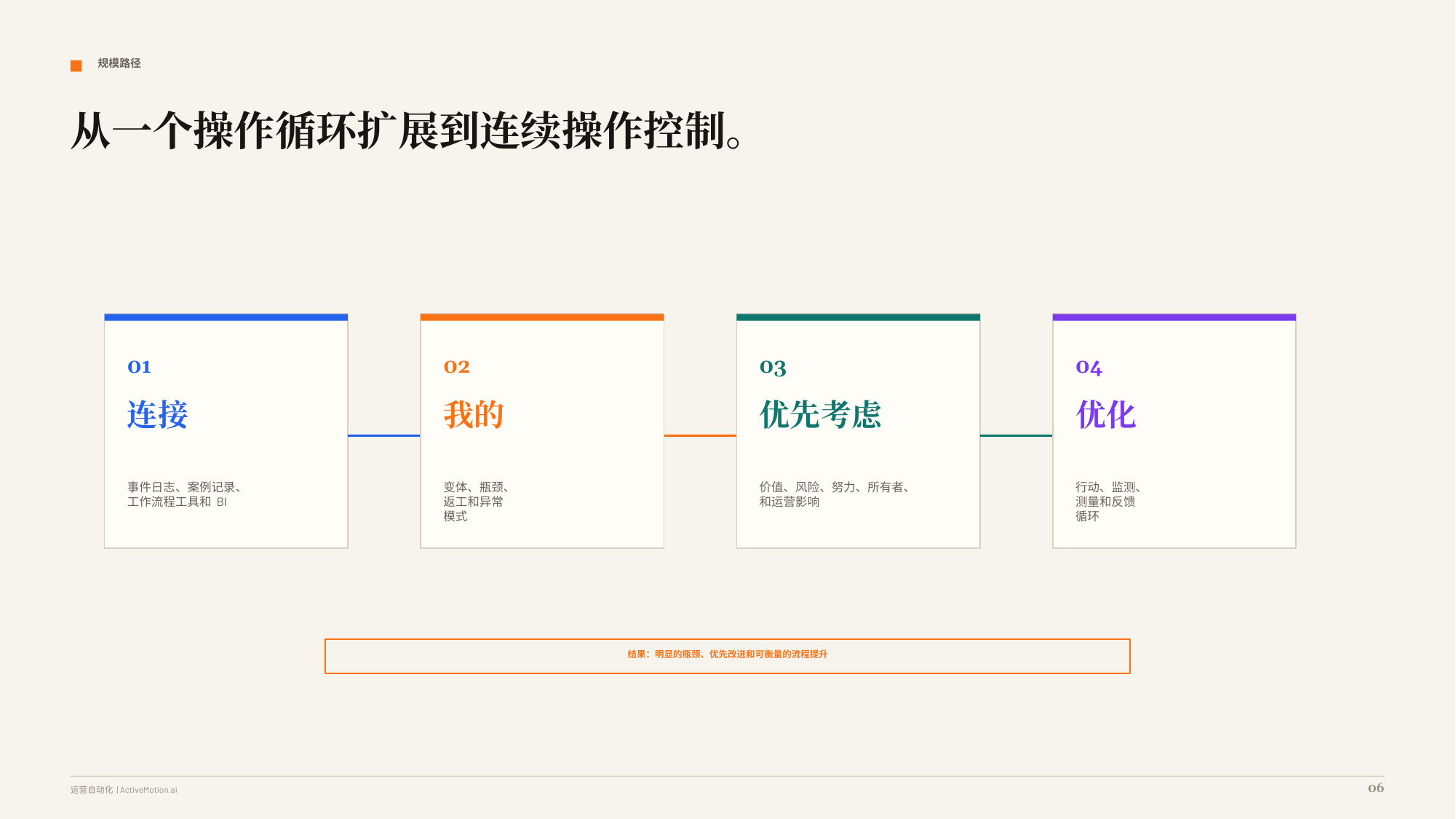

规模路径

从一个操作循环扩展到连续操作控制。

01
02
03
04
连接
我的
优先考虑
优化

事件日志、案例记录、
工作流程工具和 BI
变体、瓶颈、
返工和异常
模式
价值、风险、努力、所有者、
和运营影响
行动、监测、
测量和反馈
循环

结果：明显的瓶颈、优先改进和可衡量的流程提升

06
运营自动化 | ActiveMotion.ai